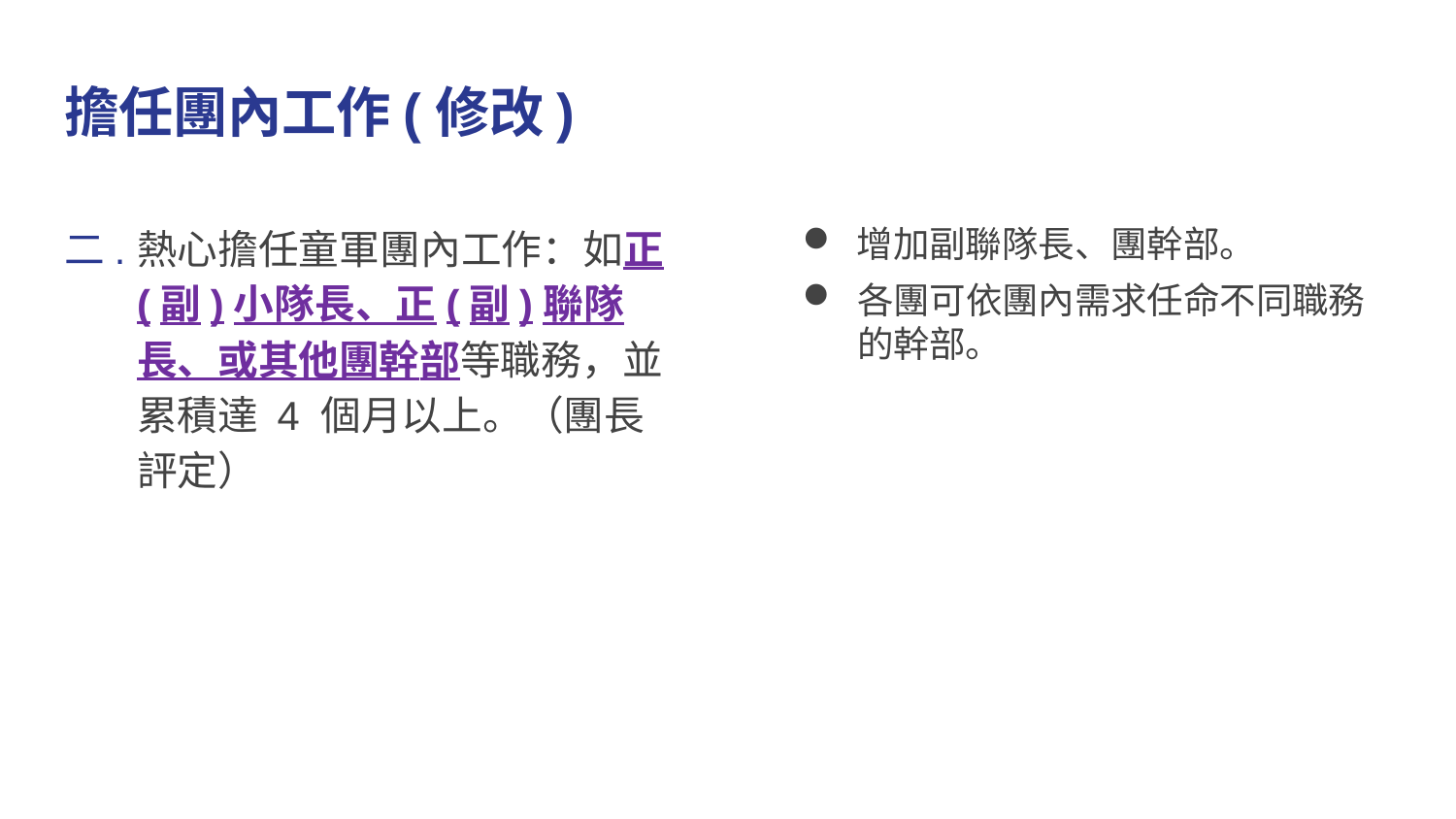

# 擔任團內工作(修改)
增加副聯隊長、團幹部。
各團可依團內需求任命不同職務的幹部。
二.	熱心擔任童軍團內工作：如正 (副)小隊長、正(副)聯隊長、或其他團幹部等職務，並累積達 4 個月以上。（團長評定）